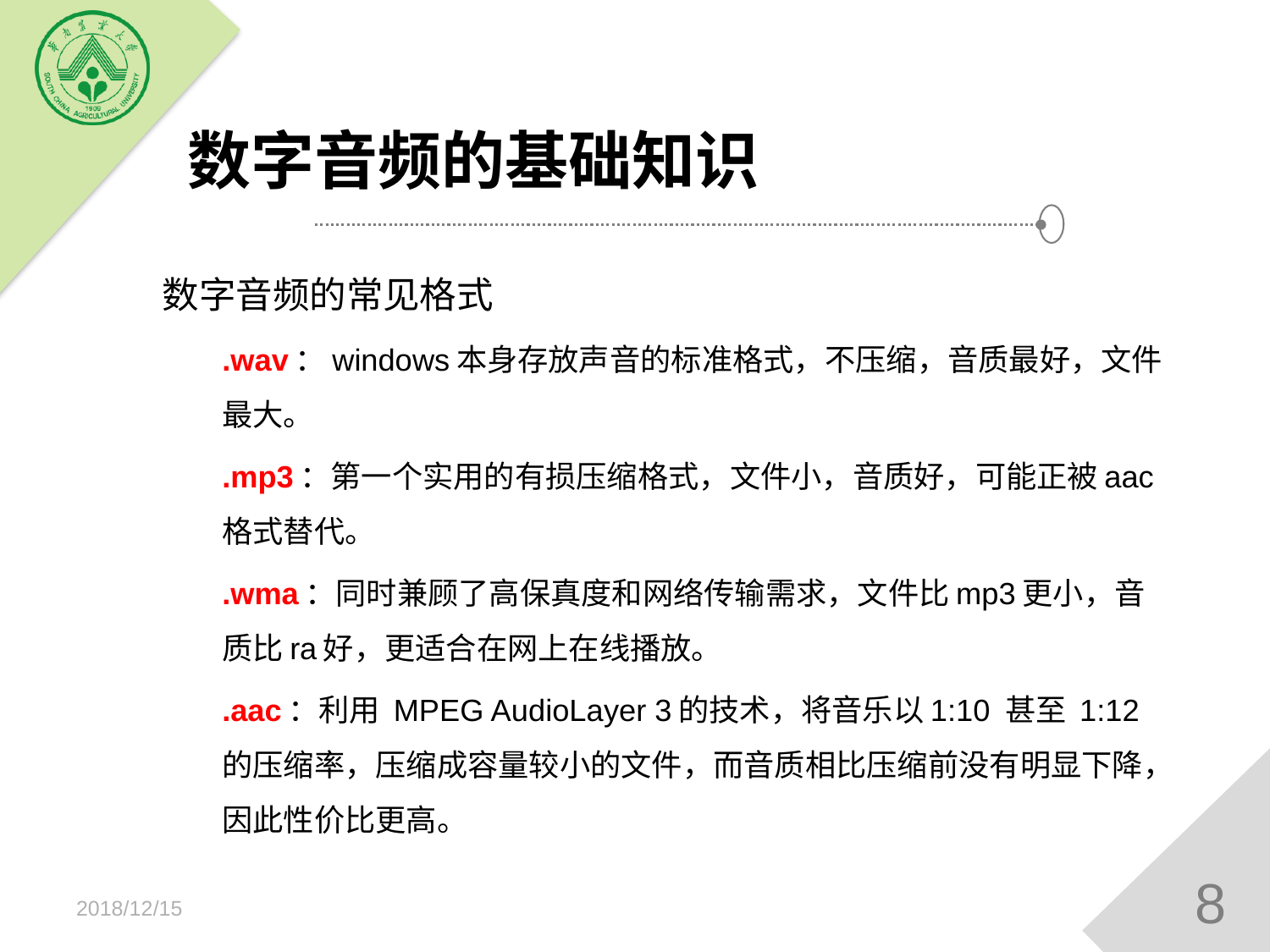

# 数字音频的基础知识
数字音频的常见格式
.wav：windows本身存放声音的标准格式，不压缩，音质最好，文件最大。
.mp3：第一个实用的有损压缩格式，文件小，音质好，可能正被aac格式替代。
.wma：同时兼顾了高保真度和网络传输需求，文件比mp3更小，音质比ra好，更适合在网上在线播放。
.aac：利用 MPEG AudioLayer 3的技术，将音乐以1:10 甚至 1:12 的压缩率，压缩成容量较小的文件，而音质相比压缩前没有明显下降，因此性价比更高。
8
2018/12/15